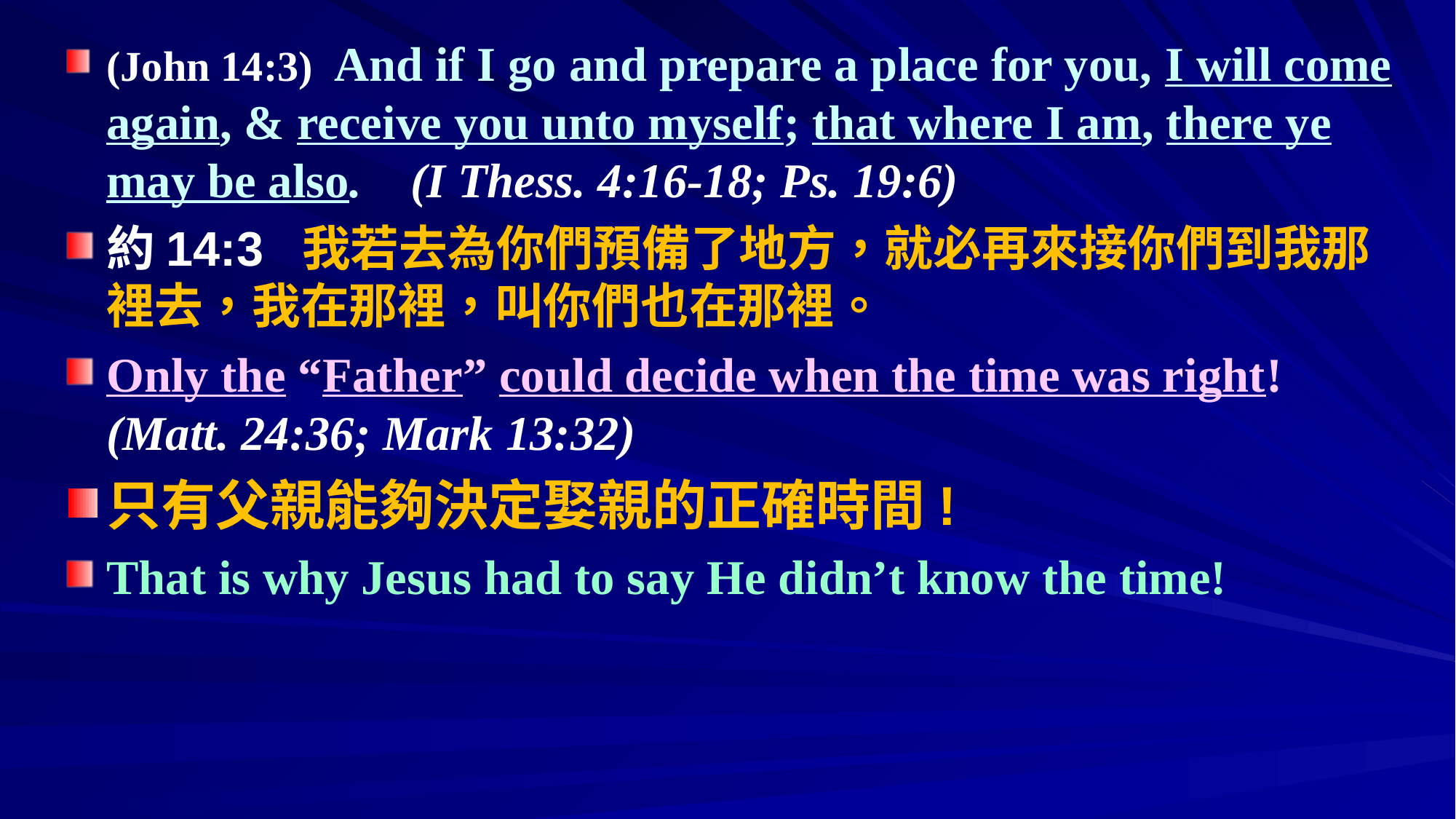

(John 14:3)  And if I go and prepare a place for you, I will come again, & receive you unto myself; that where I am, there ye may be also.    (I Thess. 4:16-18; Ps. 19:6)
約14:3  我若去為你們預備了地方，就必再來接你們到我那裡去，我在那裡，叫你們也在那裡。
Only the “Father” could decide when the time was right! (Matt. 24:36; Mark 13:32)
只有父親能夠決定娶親的正確時間!
That is why Jesus had to say He didn’t know the time!